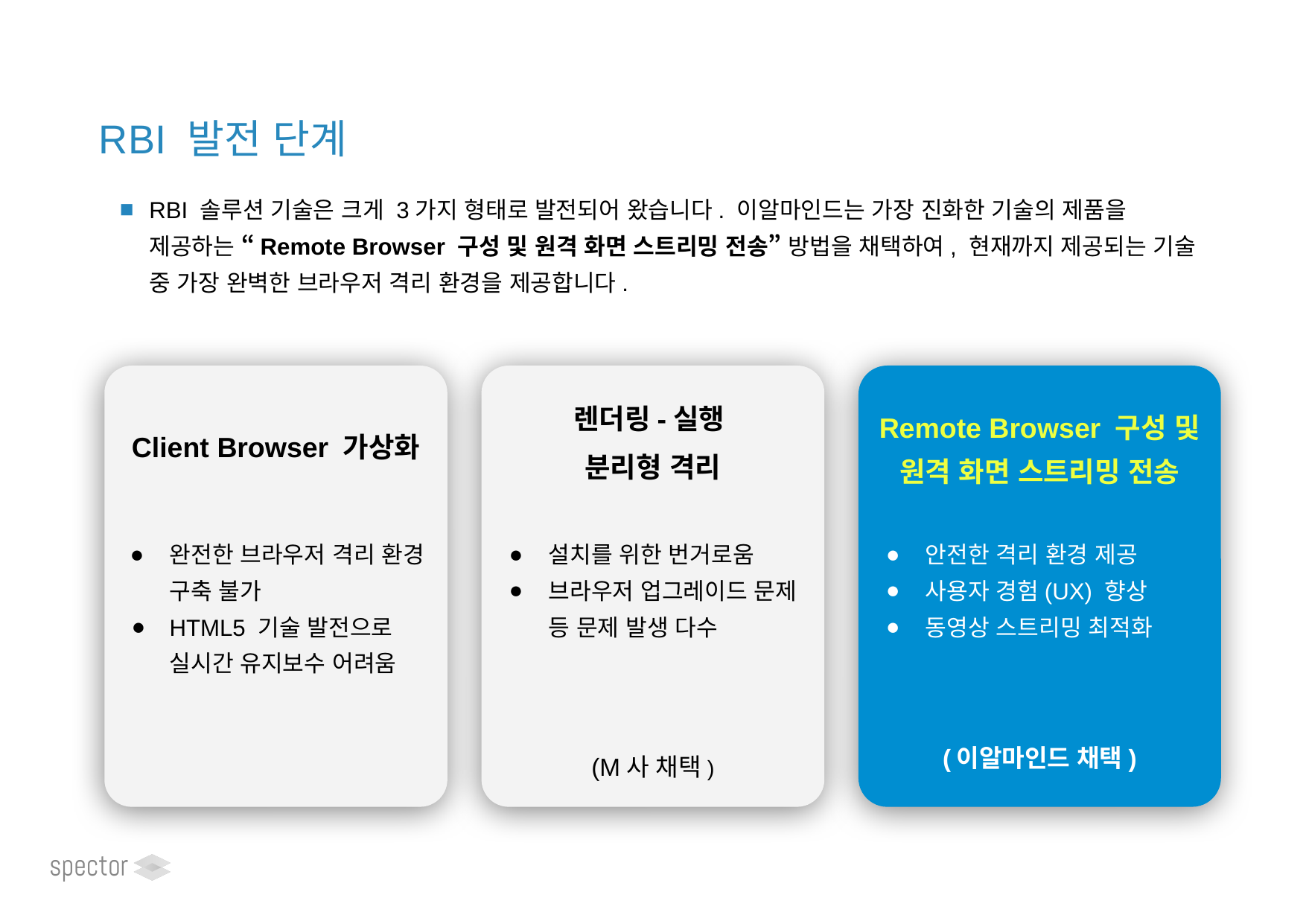

RBI 발전 단계
RBI 솔루션 기술은 크게 3가지 형태로 발전되어 왔습니다. 이알마인드는 가장 진화한 기술의 제품을 제공하는 “Remote Browser 구성 및 원격 화면 스트리밍 전송” 방법을 채택하여, 현재까지 제공되는 기술 중 가장 완벽한 브라우저 격리 환경을 제공합니다.
Client Browser 가상화

렌더링-실행
분리형 격리

(M사 채택)
Remote Browser 구성 및 원격 화면 스트리밍 전송

(이알마인드 채택)
완전한 브라우저 격리 환경 구축 불가
HTML5 기술 발전으로 실시간 유지보수 어려움
설치를 위한 번거로움
브라우저 업그레이드 문제 등 문제 발생 다수
안전한 격리 환경 제공
사용자 경험(UX) 향상
동영상 스트리밍 최적화